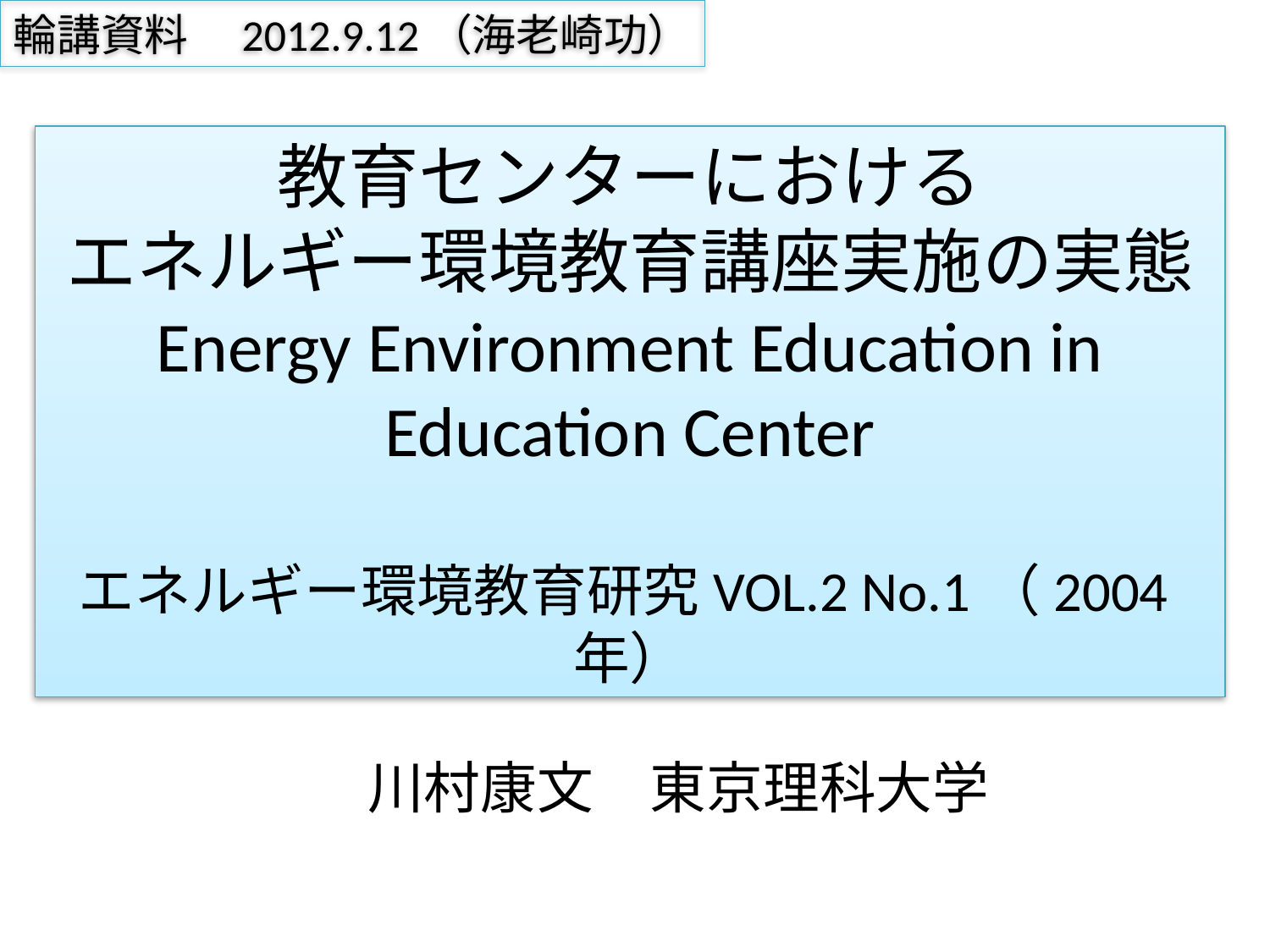

# 輪講資料　2012.9.12（海老崎功）
教育センターにおける
エネルギー環境教育講座実施の実態
Energy Environment Education in Education Center

エネルギー環境教育研究VOL.2 No.1（2004年）
　　　川村康文　東京理科大学